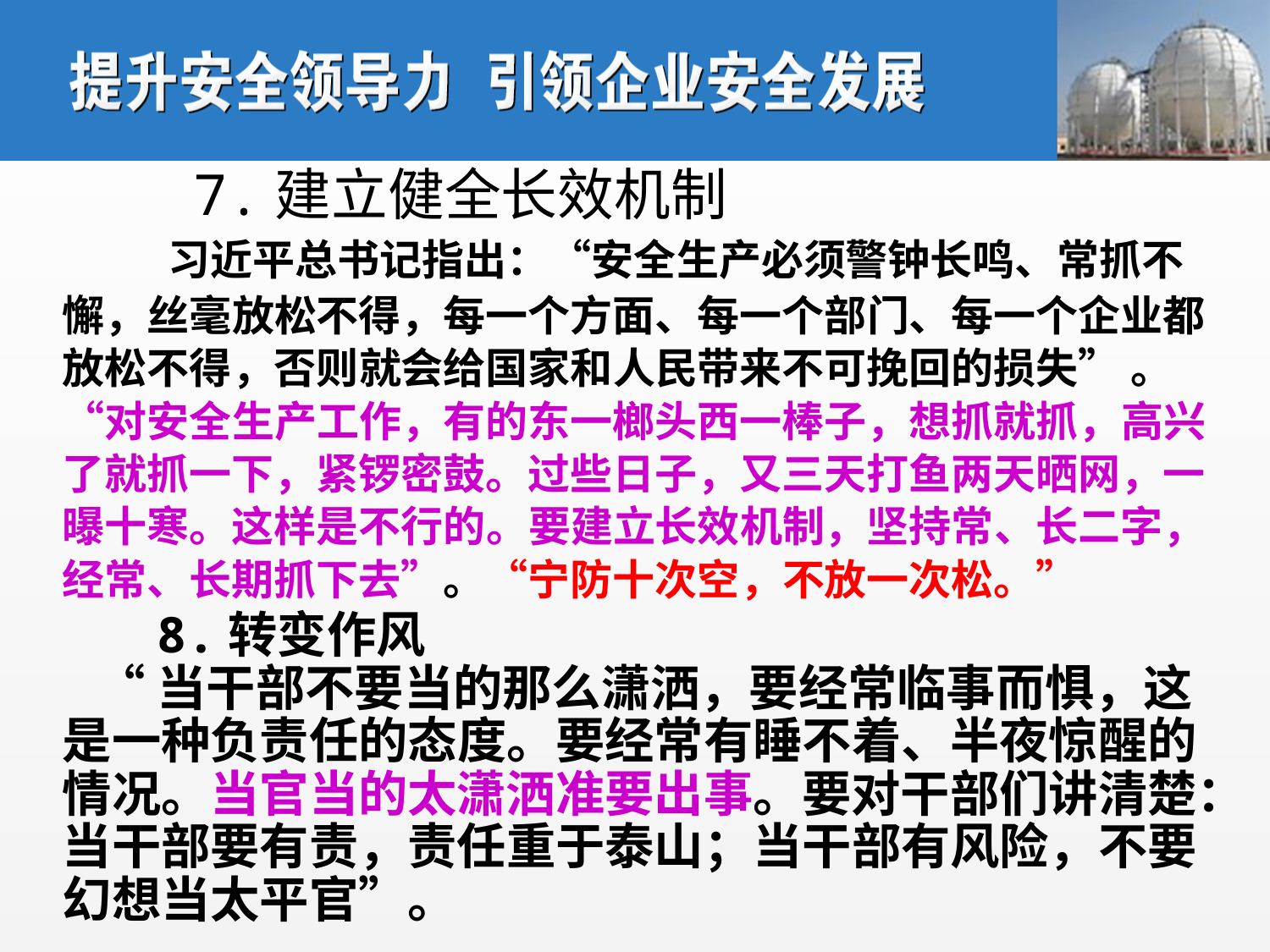

7.建立健全长效机制

　　习近平总书记指出：“安全生产必须警钟长鸣、常抓不懈，丝毫放松不得，每一个方面、每一个部门、每一个企业都放松不得，否则就会给国家和人民带来不可挽回的损失” 。“对安全生产工作，有的东一榔头西一棒子，想抓就抓，高兴了就抓一下，紧锣密鼓。过些日子，又三天打鱼两天晒网，一曝十寒。这样是不行的。要建立长效机制，坚持常、长二字，经常、长期抓下去”。“宁防十次空，不放一次松。”
        8.转变作风
   “当干部不要当的那么潇洒，要经常临事而惧，这是一种负责任的态度。要经常有睡不着、半夜惊醒的情况。当官当的太潇洒准要出事。要对干部们讲清楚：当干部要有责，责任重于泰山；当干部有风险，不要幻想当太平官”。
15